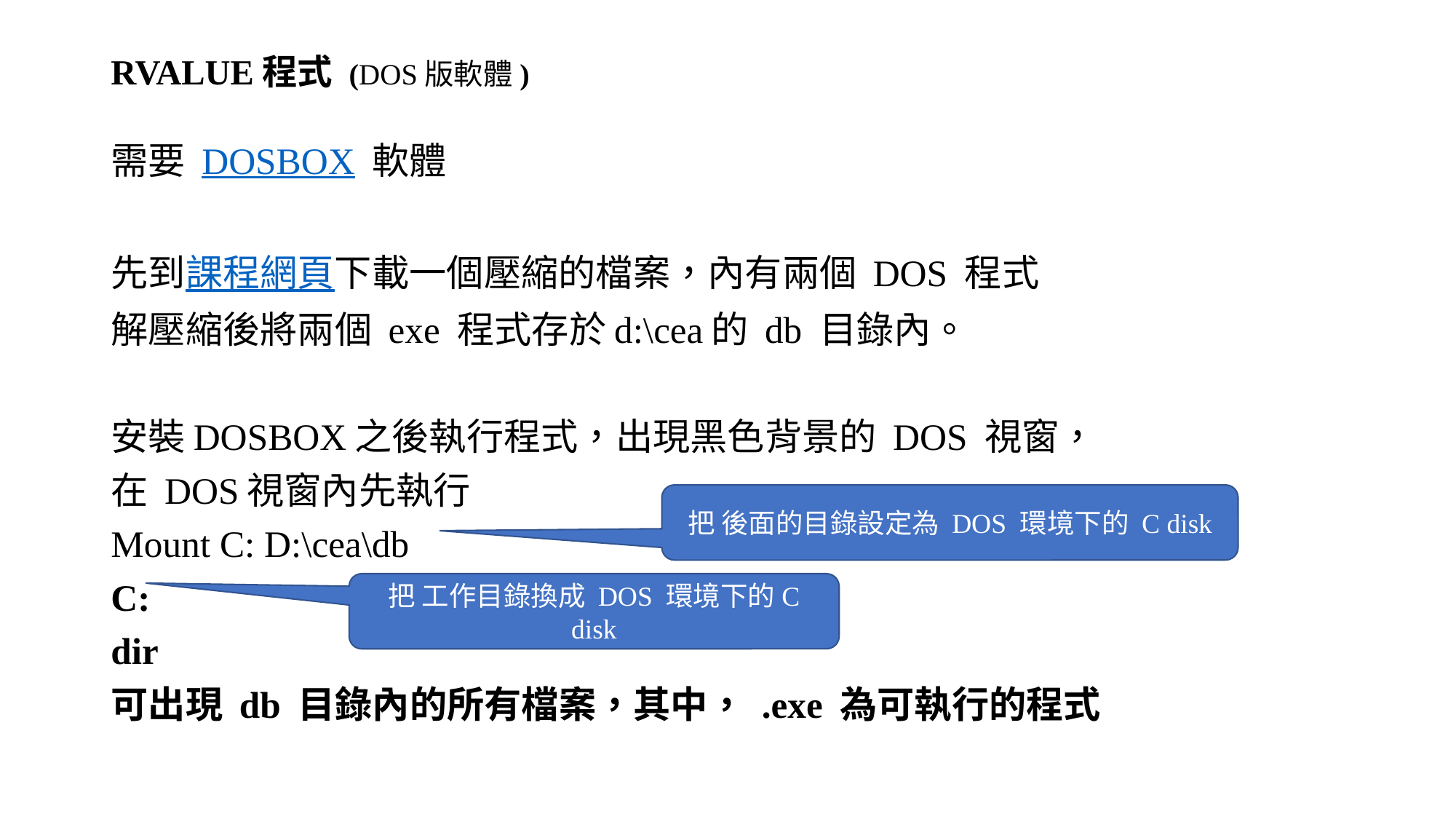

# RVALUE程式 (DOS版軟體)
需要 DOSBOX 軟體

先到課程網頁下載一個壓縮的檔案，內有兩個 DOS 程式
解壓縮後將兩個 exe 程式存於d:\cea的 db 目錄內。

安裝DOSBOX之後執行程式，出現黑色背景的 DOS 視窗，
在 DOS視窗內先執行
Mount C: D:\cea\db
C:
dir
可出現 db 目錄內的所有檔案，其中， .exe 為可執行的程式

把 後面的目錄設定為 DOS 環境下的 C disk
把 工作目錄換成 DOS 環境下的C disk